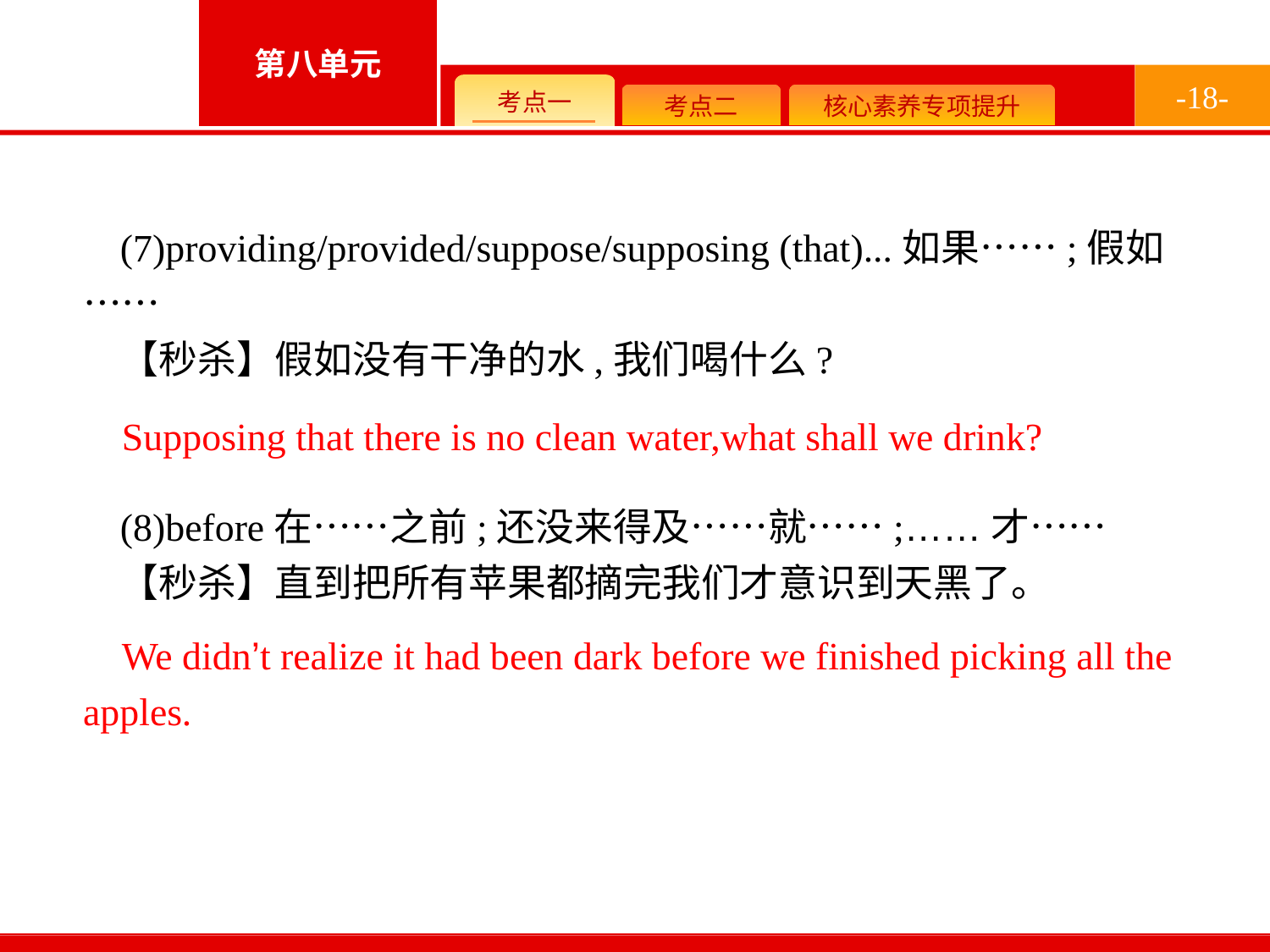

-18-
(7)providing/provided/suppose/supposing (that)...如果……;假如……
【秒杀】假如没有干净的水,我们喝什么?

(8)before在……之前;还没来得及……就……;……才……
【秒杀】直到把所有苹果都摘完我们才意识到天黑了。
Supposing that there is no clean water,what shall we drink?
We didn’t realize it had been dark before we finished picking all the apples.